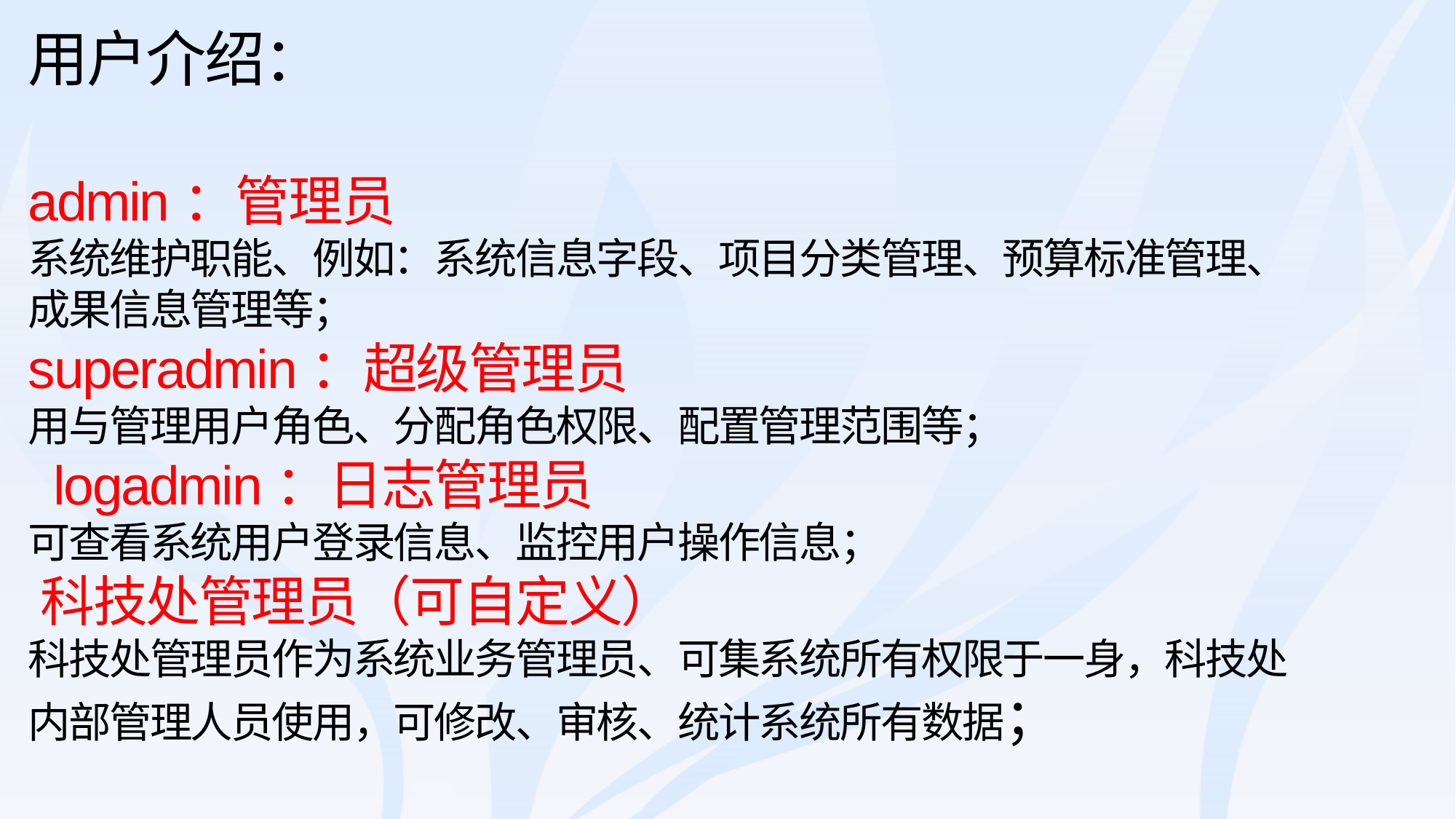

# 用户介绍： admin：管理员 系统维护职能、例如：系统信息字段、项目分类管理、预算标准管理、成果信息管理等； superadmin：超级管理员 用与管理用户角色、分配角色权限、配置管理范围等； logadmin：日志管理员 可查看系统用户登录信息、监控用户操作信息； 科技处管理员（可自定义） 科技处管理员作为系统业务管理员、可集系统所有权限于一身，科技处内部管理人员使用，可修改、审核、统计系统所有数据；